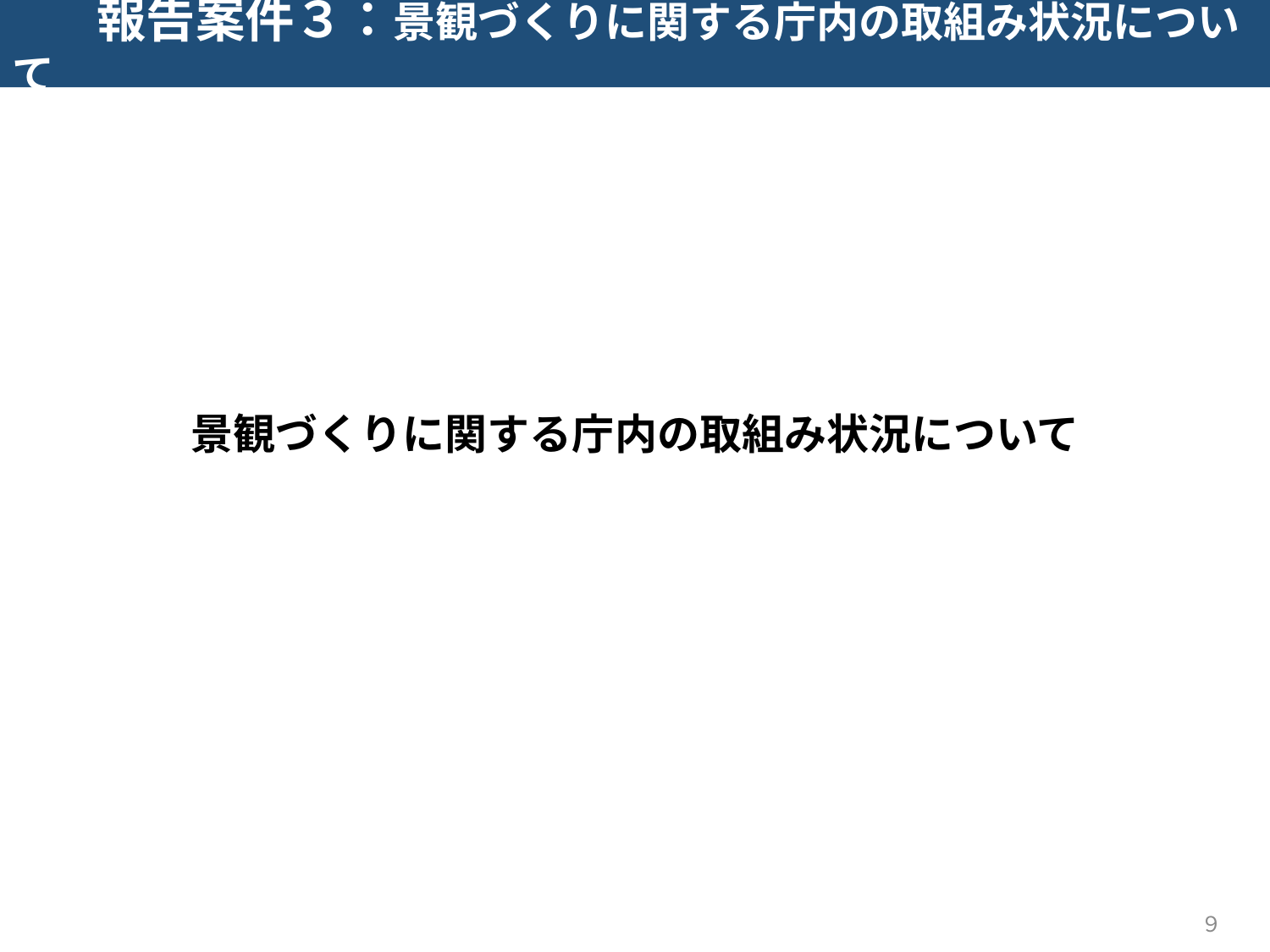

報告案件３：景観づくりに関する庁内の取組み状況について
景観づくりに関する庁内の取組み状況について
９